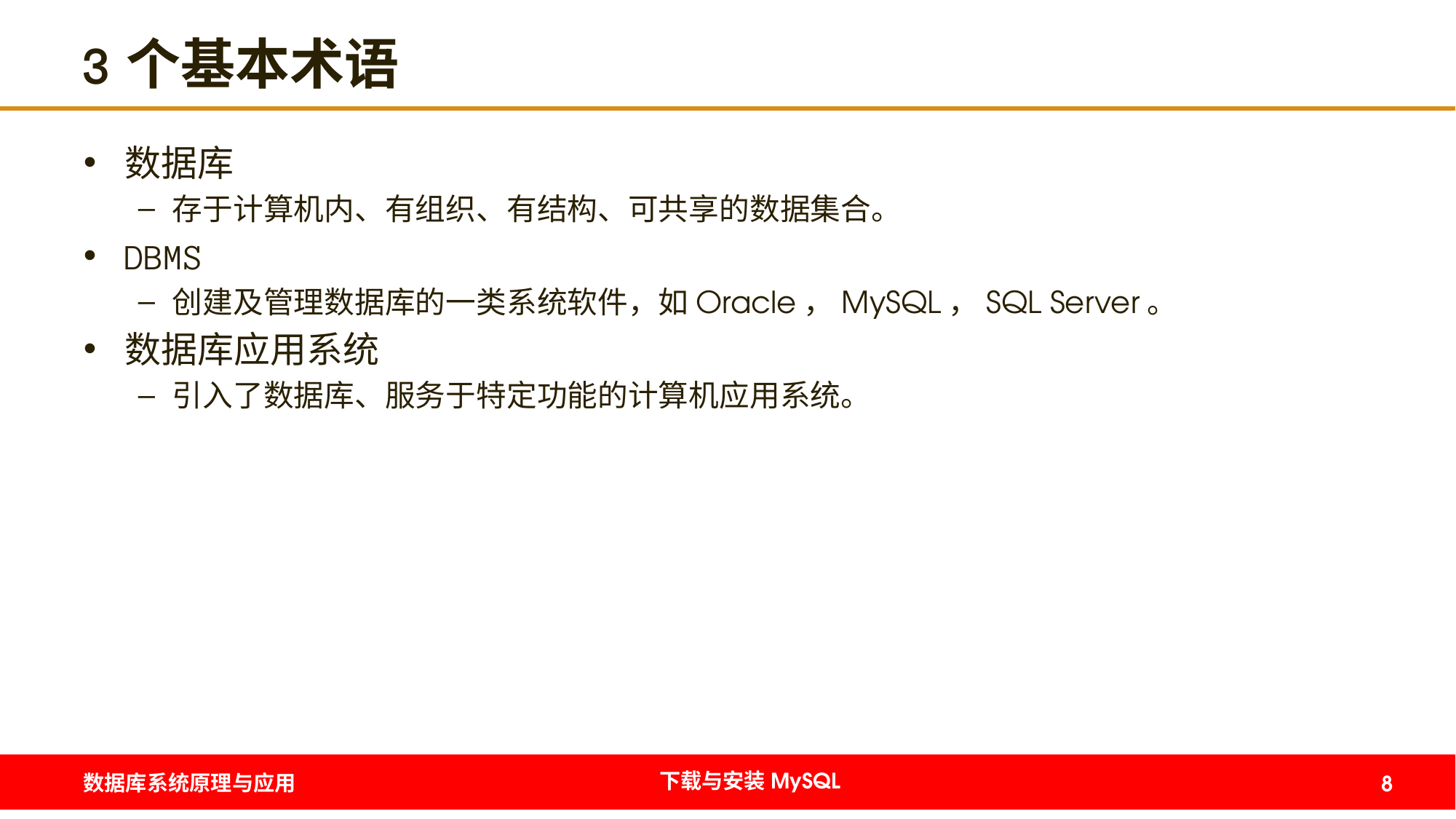

# 3个基本术语
数据库
存于计算机内、有组织、有结构、可共享的数据集合。
DBMS
创建及管理数据库的一类系统软件，如Oracle，MySQL，SQL Server。
数据库应用系统
引入了数据库、服务于特定功能的计算机应用系统。